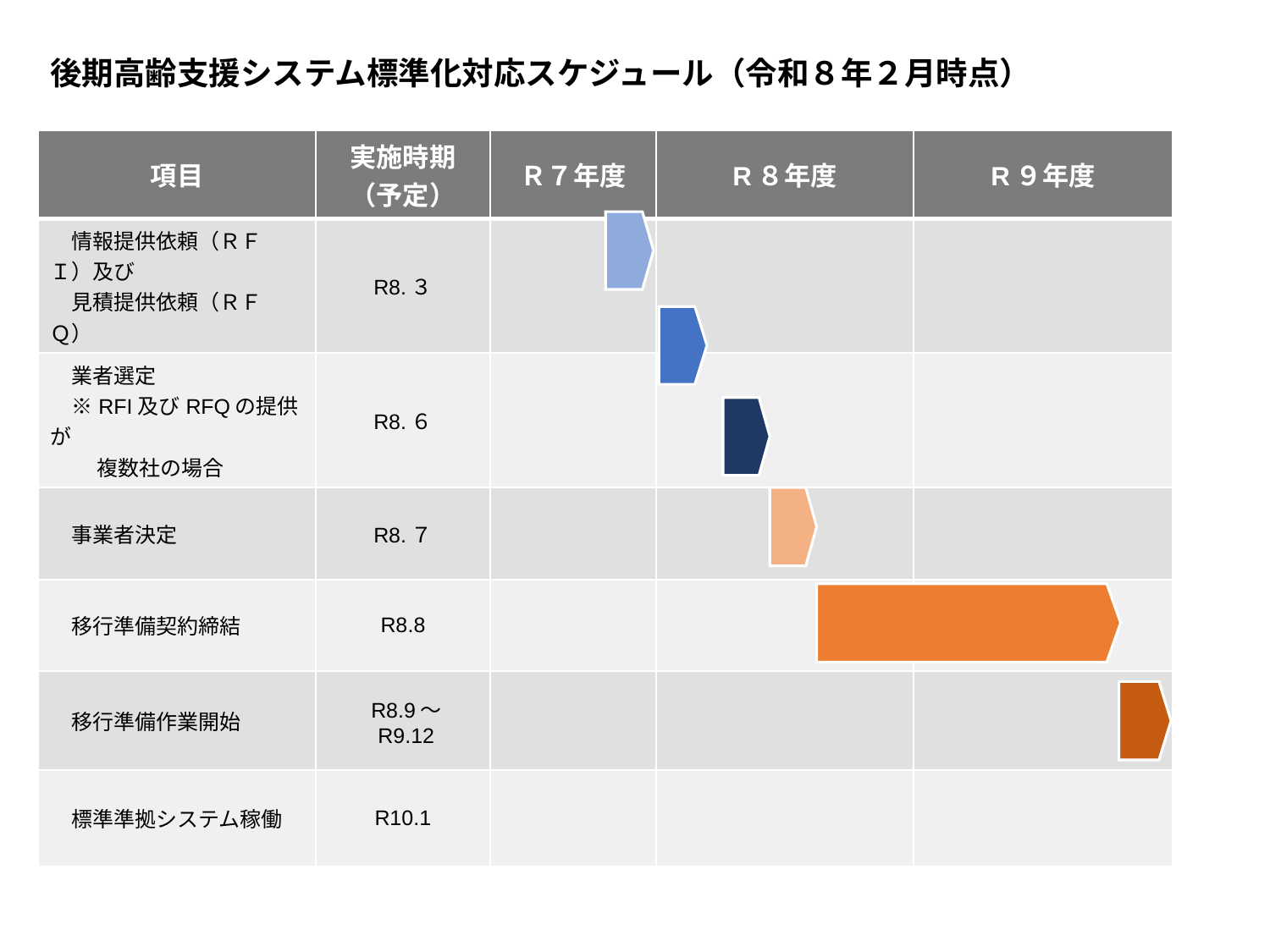

後期高齢支援システム標準化対応スケジュール（令和８年２月時点）
| 項目 | 実施時期 （予定） | Ｒ７年度 | R８年度 | R９年度 |
| --- | --- | --- | --- | --- |
| 情報提供依頼（ＲＦＩ）及び 　見積提供依頼（ＲＦＱ） | R8.３ |  |  |  |
| 業者選定 　※RFI及びRFQの提供が 　　 複数社の場合 | R8.６ |  |  |  |
| 事業者決定 | R8.７ |  |  |  |
| 移行準備契約締結 | R8.8 |  |  |  |
| 移行準備作業開始 | R8.9～ R9.12 |  |  |  |
| 標準準拠システム稼働 | R10.1 |  |  |  |